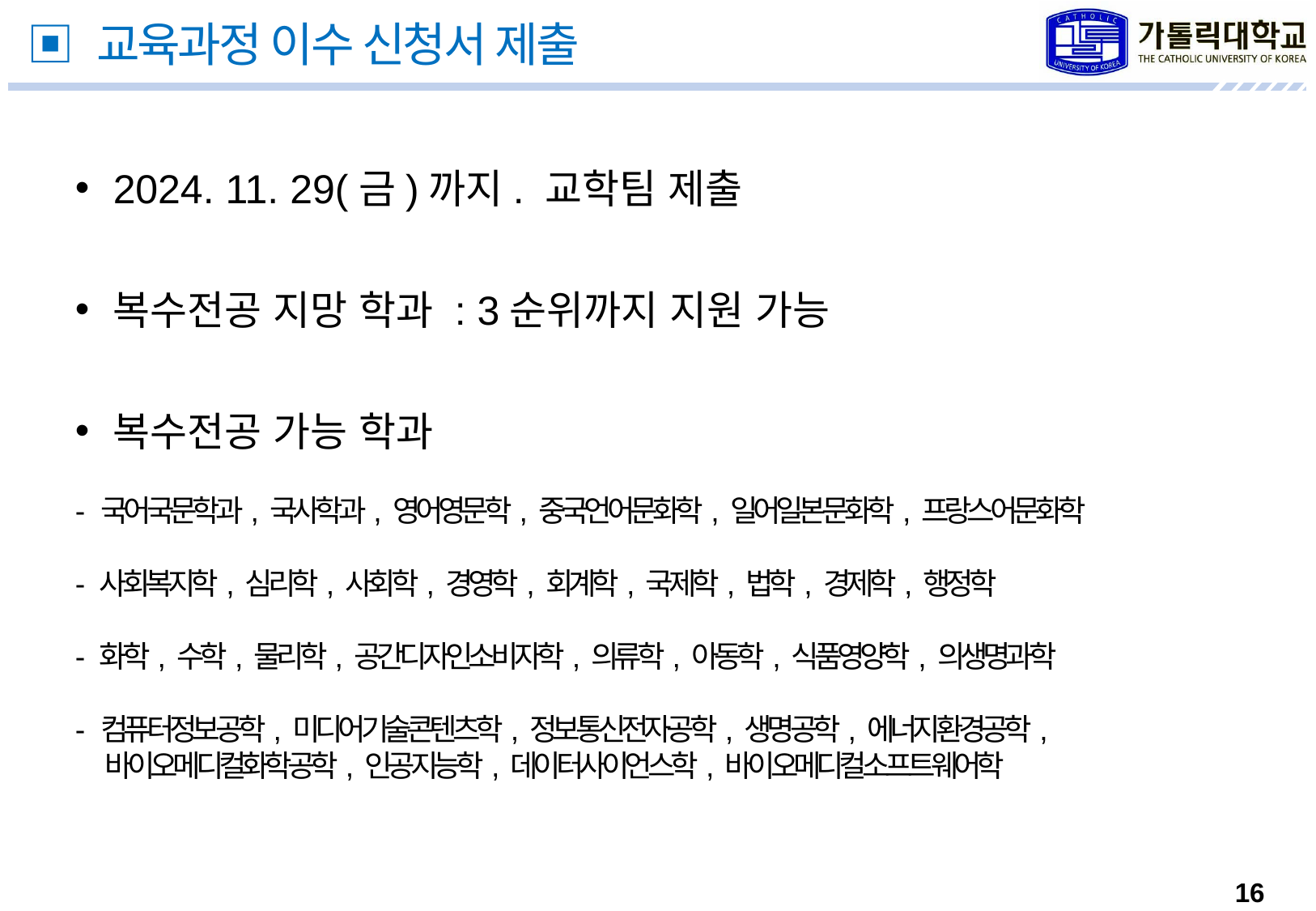

▣ 교육과정 이수 신청서 제출
2024. 11. 29(금)까지. 교학팀 제출

복수전공 지망 학과 : 3순위까지 지원 가능

복수전공 가능 학과

- 국어국문학과, 국사학과, 영어영문학, 중국언어문화학, 일어일본문화학, 프랑스어문화학

-  사회복지학, 심리학, 사회학, 경영학, 회계학, 국제학, 법학, 경제학, 행정학

-  화학, 수학, 물리학, 공간디자인소비자학, 의류학, 아동학, 식품영양학, 의생명과학

- 컴퓨터정보공학, 미디어기술콘텐츠학, 정보통신전자공학, 생명공학, 에너지환경공학,
     바이오메디컬화학공학, 인공지능학, 데이터사이언스학, 바이오메디컬소프트웨어학